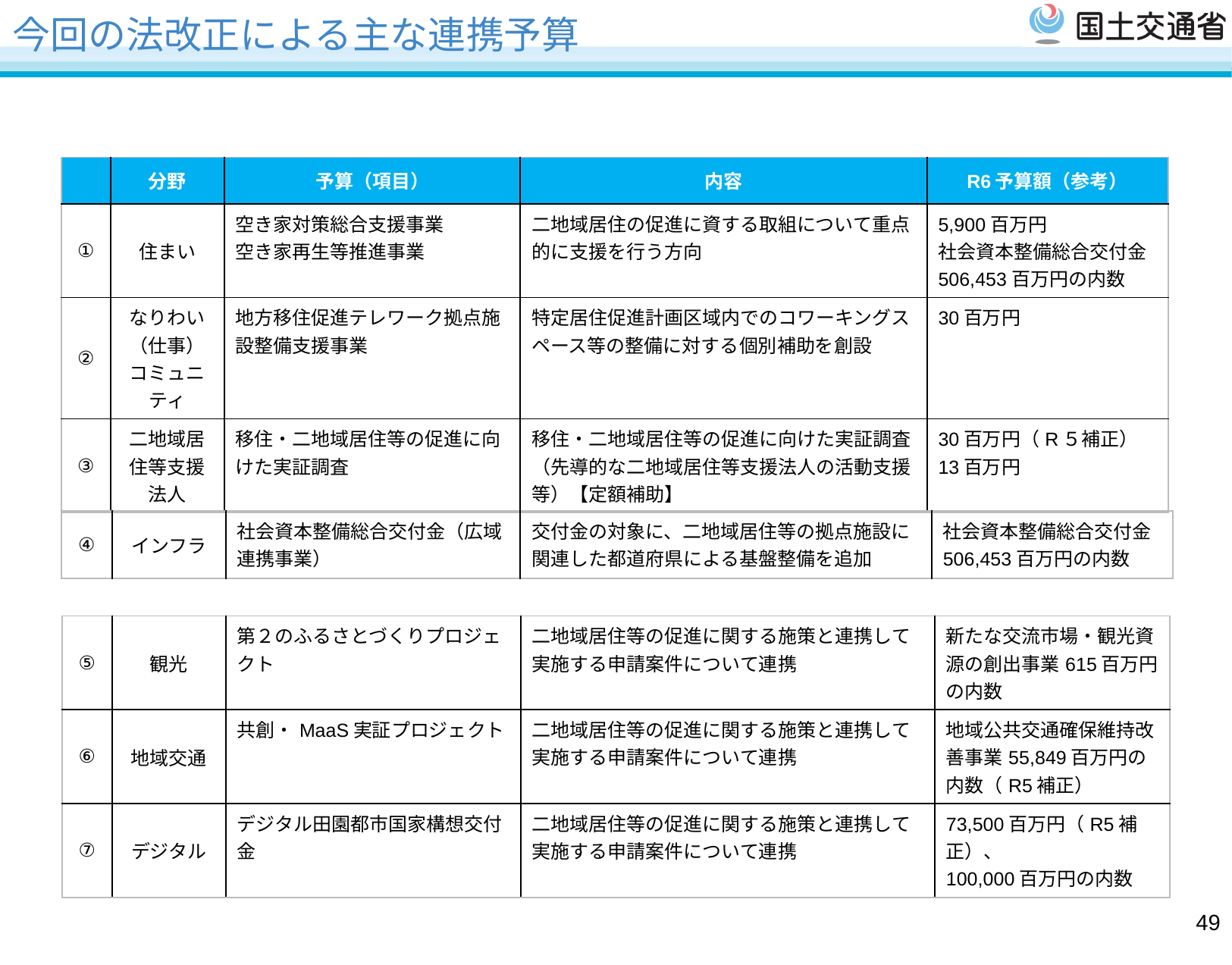

# 今回の法改正による主な連携予算
|  | 分野 | 予算（項目） | 内容 | R6予算額（参考） |
| --- | --- | --- | --- | --- |
| ① | 住まい | 空き家対策総合支援事業 空き家再生等推進事業 | 二地域居住の促進に資する取組について重点的に支援を行う方向 | 5,900百万円 社会資本整備総合交付金 506,453百万円の内数 |
| ② | なりわい（仕事） コミュニティ | 地方移住促進テレワーク拠点施設整備支援事業 | 特定居住促進計画区域内でのコワーキングスペース等の整備に対する個別補助を創設 | 30百万円 |
| ③ | 二地域居住等支援法人 | 移住・二地域居住等の促進に向けた実証調査 | 移住・二地域居住等の促進に向けた実証調査 （先導的な二地域居住等支援法人の活動支援等）【定額補助】 | 30百万円（R５補正） 13百万円 |
| ④ | インフラ | 社会資本整備総合交付金（広域連携事業） | 交付金の対象に、二地域居住等の拠点施設に関連した都道府県による基盤整備を追加 | 社会資本整備総合交付金 506,453百万円の内数 |
| --- | --- | --- | --- | --- |
| ⑤ | 観光 | 第２のふるさとづくりプロジェクト | 二地域居住等の促進に関する施策と連携して実施する申請案件について連携 | 新たな交流市場・観光資源の創出事業615百万円の内数 |
| --- | --- | --- | --- | --- |
| ⑥ | 地域交通 | 共創・MaaS実証プロジェクト【 | 二地域居住等の促進に関する施策と連携して実施する申請案件について連携 | 地域公共交通確保維持改善事業55,849百万円の内数（R5補正） |
| ⑦ | デジタル | デジタル田園都市国家構想交付金 | 二地域居住等の促進に関する施策と連携して実施する申請案件について連携 | 73,500百万円（R5補正）、 100,000百万円の内数 |
49